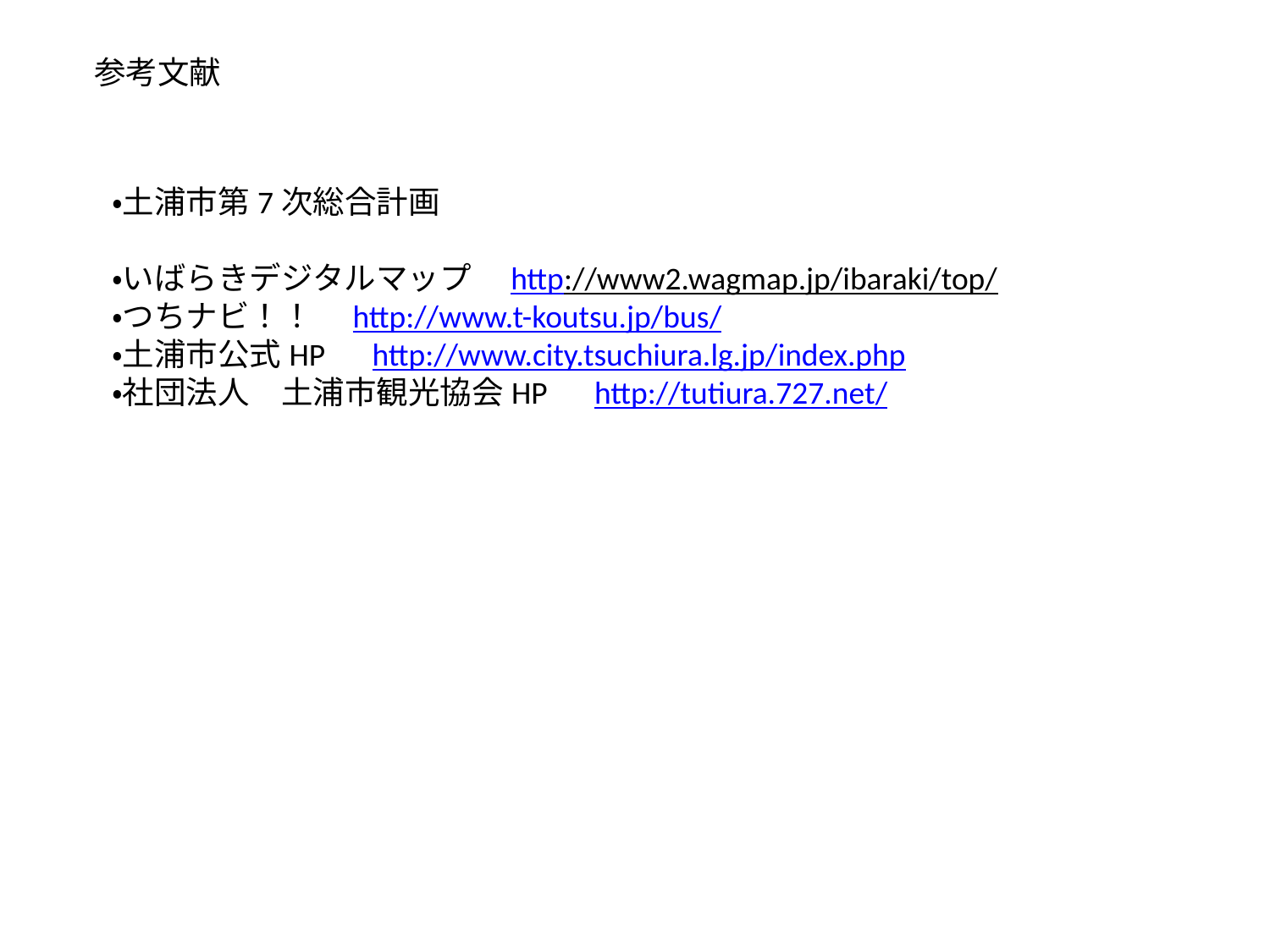

参考文献

・土浦市第7次総合計画

・いばらきデジタルマップ　http://www2.wagmap.jp/ibaraki/top/
・つちナビ！！　http://www.t-koutsu.jp/bus/
・土浦市公式HP　http://www.city.tsuchiura.lg.jp/index.php
・社団法人　土浦市観光協会HP　http://tutiura.727.net/